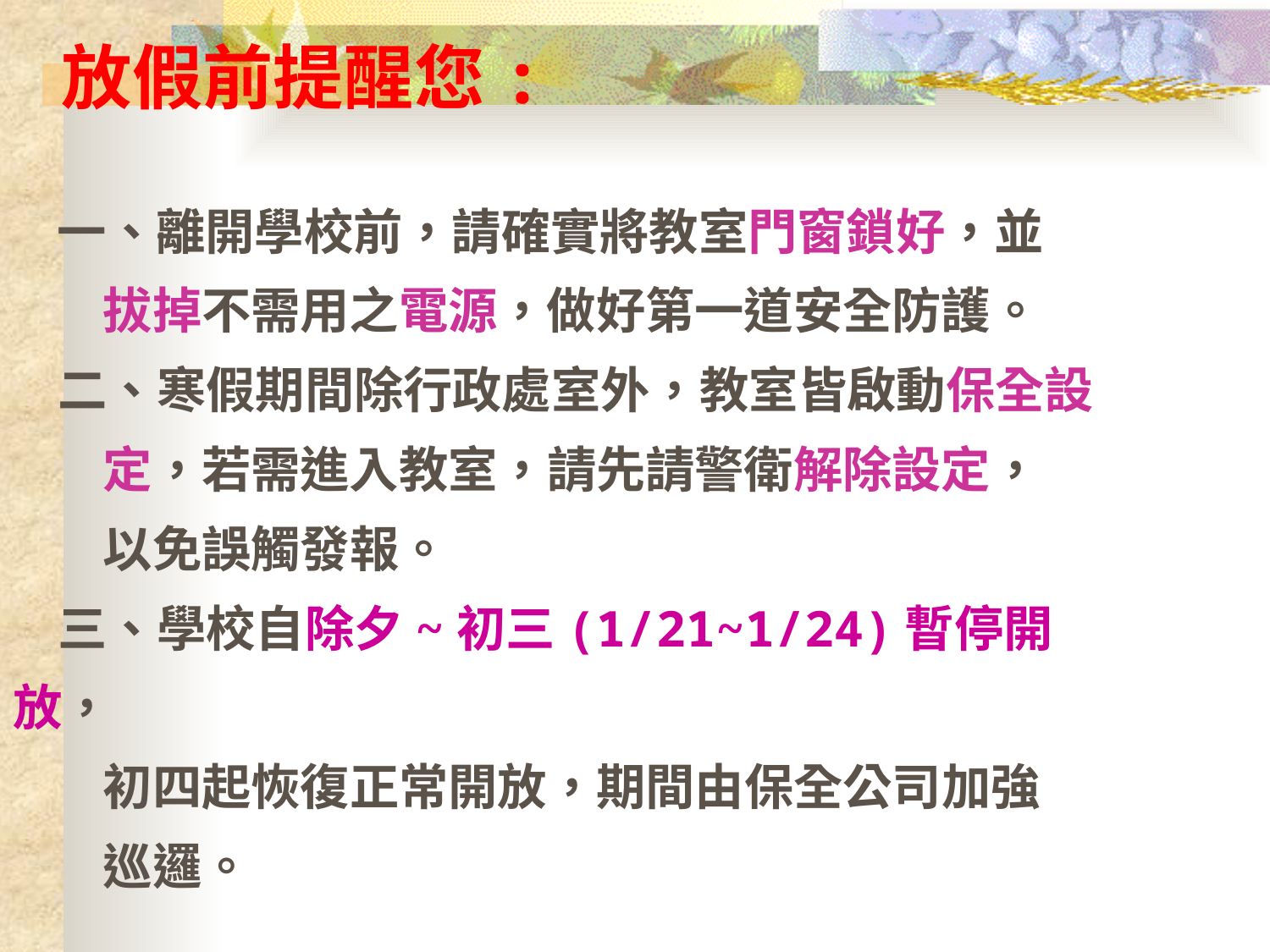

放假前提醒您:

   一、離開學校前，請確實將教室門窗鎖好，並
       拔掉不需用之電源，做好第一道安全防護。
   二、寒假期間除行政處室外，教室皆啟動保全設
       定，若需進入教室，請先請警衛解除設定，
       以免誤觸發報。
   三、學校自除夕~初三(1/21~1/24)暫停開放，
       初四起恢復正常開放，期間由保全公司加強
       巡邏。